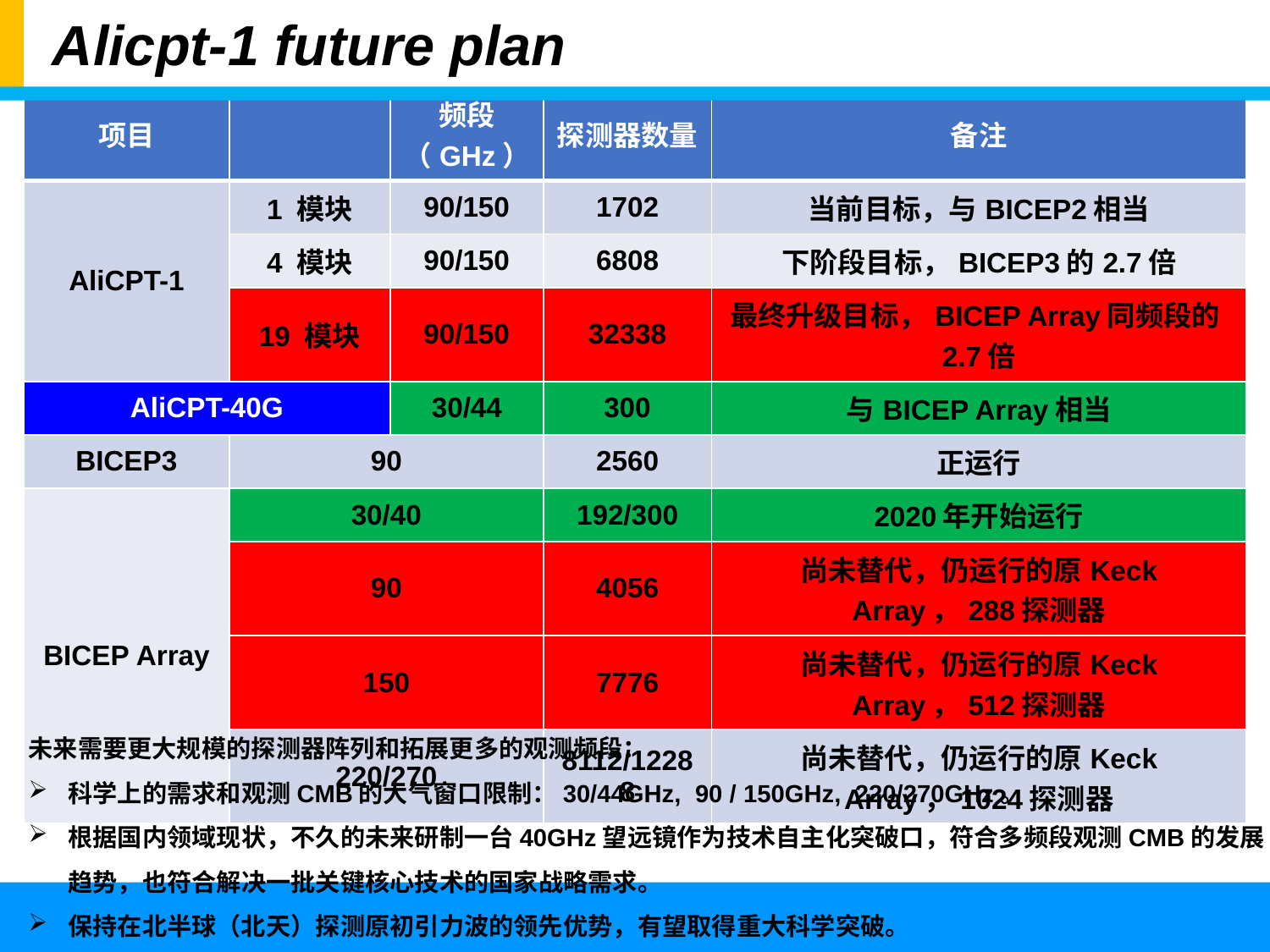

Alicpt-1 future plan
| 项目 |  | 频段（GHz） | 探测器数量 | 备注 |
| --- | --- | --- | --- | --- |
| AliCPT-1 | 1 模块 | 90/150 | 1702 | 当前目标，与BICEP2相当 |
|  | 4 模块 | 90/150 | 6808 | 下阶段目标，BICEP3的2.7倍 |
|  | 19 模块 | 90/150 | 32338 | 最终升级目标，BICEP Array同频段的2.7倍 |
| AliCPT-40G |  | 30/44 | 300 | 与BICEP Array相当 |
| BICEP3 | 90 |  | 2560 | 正运行 |
| BICEP Array | 30/40 |  | 192/300 | 2020年开始运行 |
|  | 90 |  | 4056 | 尚未替代，仍运行的原Keck Array，288探测器 |
|  | 150 |  | 7776 | 尚未替代，仍运行的原Keck Array，512探测器 |
|  | 220/270 |  | 8112/12288 | 尚未替代，仍运行的原Keck Array，1024探测器 |

未来需要更大规模的探测器阵列和拓展更多的观测频段：
科学上的需求和观测CMB的大气窗口限制：30/44GHz,  90 / 150GHz,  220/270GHz。
根据国内领域现状，不久的未来研制一台40GHz望远镜作为技术自主化突破口，符合多频段观测CMB的发展趋势，也符合解决一批关键核心技术的国家战略需求。
保持在北半球（北天）探测原初引力波的领先优势，有望取得重大科学突破。